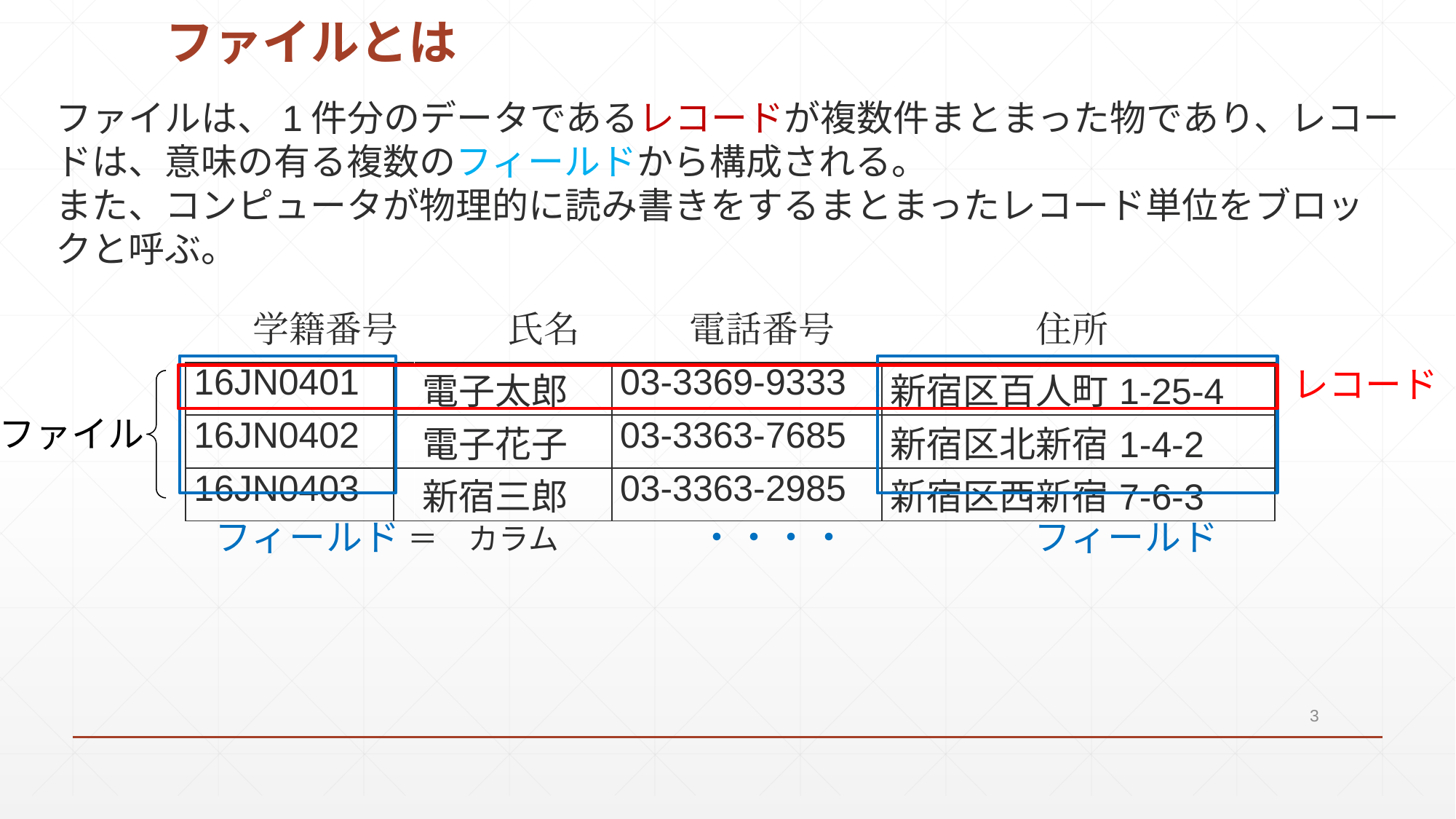

# ファイルとは
ファイルは、1件分のデータであるレコードが複数件まとまった物であり、レコードは、意味の有る複数のフィールドから構成される。
また、コンピュータが物理的に読み書きをするまとまったレコード単位をブロックと呼ぶ。

　　　　 学籍番号　　　氏名　　　電話番号　　　　　  住所

レコード
| 16JN0401 |  | 電子太郎 | 03-3369-9333 | 新宿区百人町1-25-4 |
| --- | --- | --- | --- | --- |
| 16JN0402 |  | 電子花子 | 03-3363-7685 | 新宿区北新宿1-4-2 |
| 16JN0403 |  | 新宿三郎 | 03-3363-2985 | 新宿区西新宿7-6-3 |

ファイル
フィールド　　　　　　　　・・・・　　　　　フィールド
＝　カラム
3